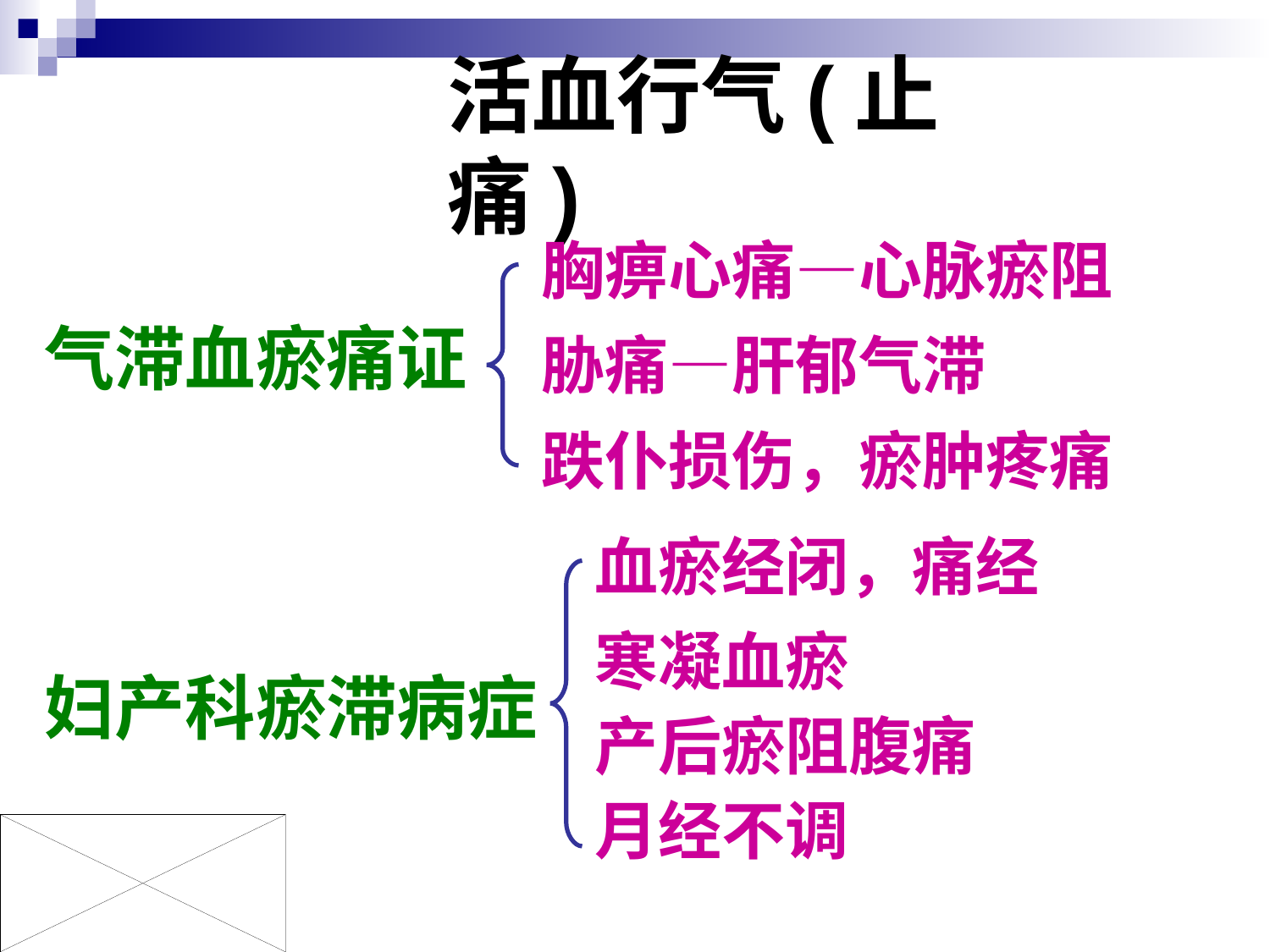

# 活血行气(止痛)
胸痹心痛—心脉瘀阻

气滞血瘀痛证
胁痛—肝郁气滞
跌仆损伤，瘀肿疼痛
血瘀经闭，痛经

寒凝血瘀
妇产科瘀滞病症
产后瘀阻腹痛
月经不调